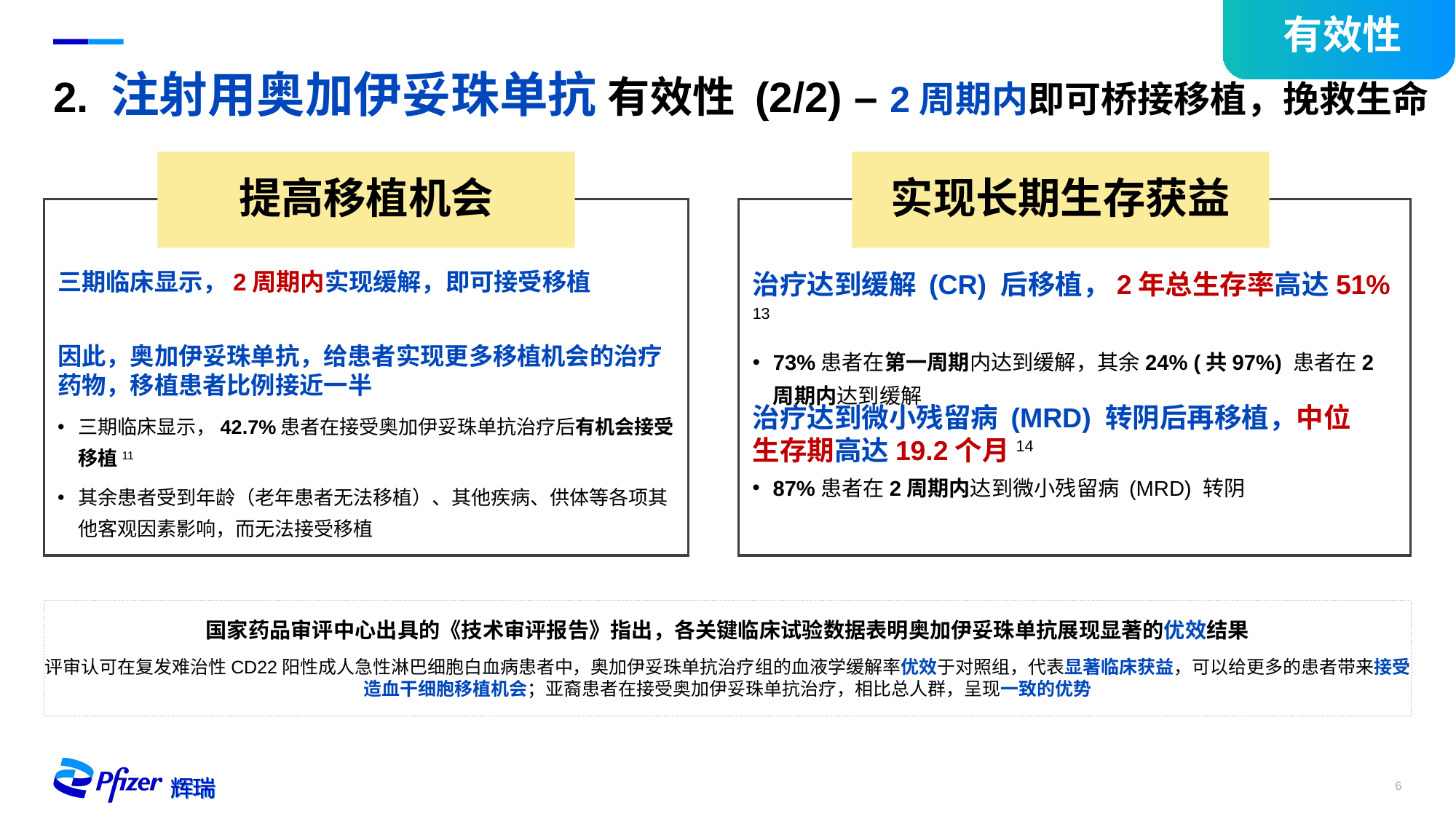

有效性
# 2. 注射用奥加伊妥珠单抗 有效性 (2/2) – 2周期内即可桥接移植，挽救生命
提高移植机会
实现长期生存获益

三期临床显示，2周期内实现缓解，即可接受移植
治疗达到缓解 (CR) 后移植，2年总生存率高达51% 13
73%患者在第一周期内达到缓解，其余24% (共97%) 患者在2周期内达到缓解
因此，奥加伊妥珠单抗，给患者实现更多移植机会的治疗药物，移植患者比例接近一半
三期临床显示，42.7%患者在接受奥加伊妥珠单抗治疗后有机会接受移植11
其余患者受到年龄（老年患者无法移植）、其他疾病、供体等各项其他客观因素影响，而无法接受移植
治疗达到微小残留病 (MRD) 转阴后再移植，中位生存期高达19.2个月14
87%患者在2周期内达到微小残留病 (MRD) 转阴
国家药品审评中心出具的《技术审评报告》指出，各关键临床试验数据表明奥加伊妥珠单抗展现显著的优效结果
评审认可在复发难治性CD22阳性成人急性淋巴细胞白血病患者中，奥加伊妥珠单抗治疗组的血液学缓解率优效于对照组，代表显著临床获益，可以给更多的患者带来接受造血干细胞移植机会；亚裔患者在接受奥加伊妥珠单抗治疗，相比总人群，呈现一致的优势